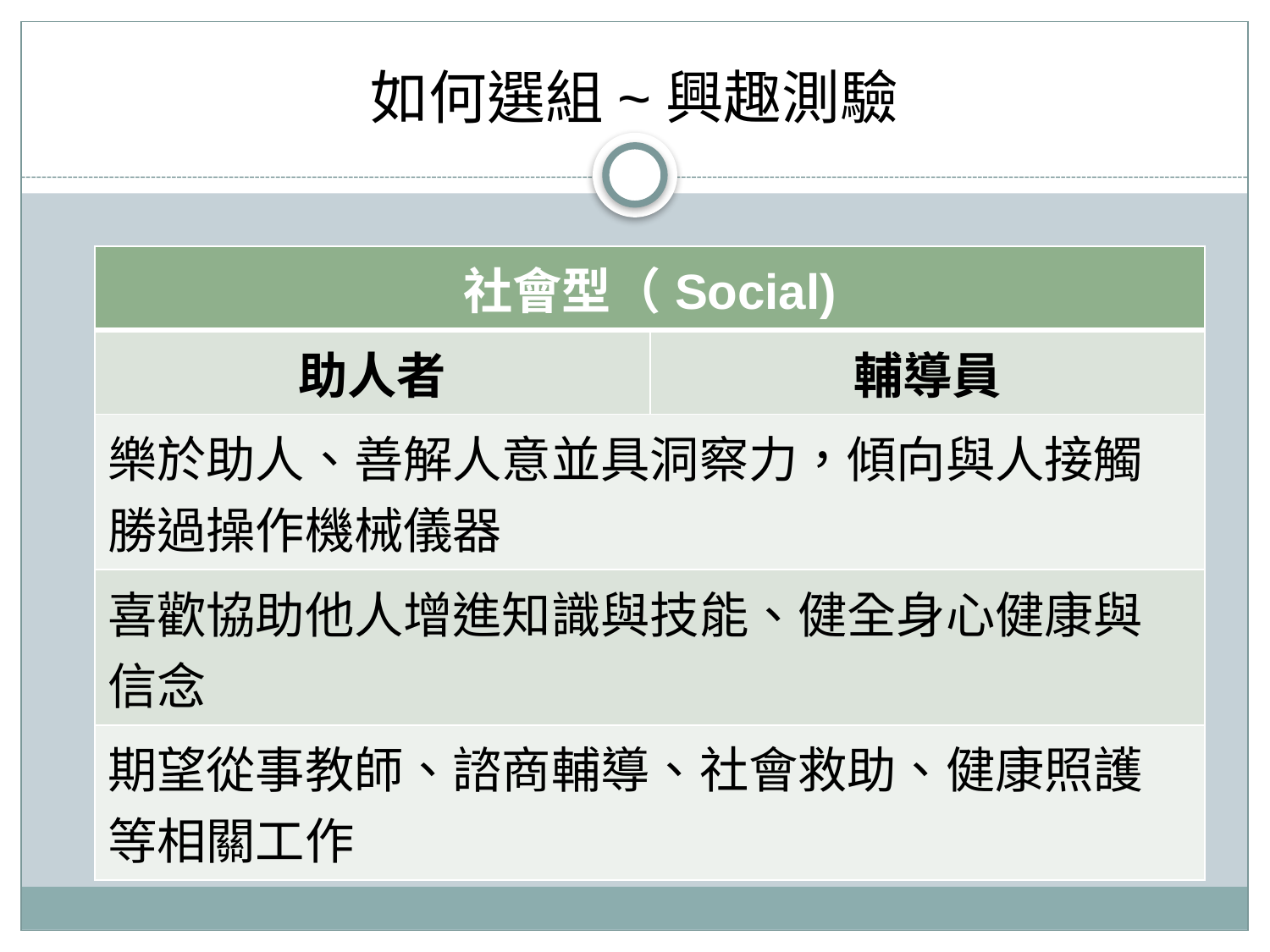

# 如何選組~興趣測驗
| 社會型（Social) |  |
| --- | --- |
| 助人者 | 輔導員 |
| 樂於助人、善解人意並具洞察力，傾向與人接觸勝過操作機械儀器 |  |
| 喜歡協助他人增進知識與技能、健全身心健康與信念 |  |
| 期望從事教師、諮商輔導、社會救助、健康照護等相關工作 |  |